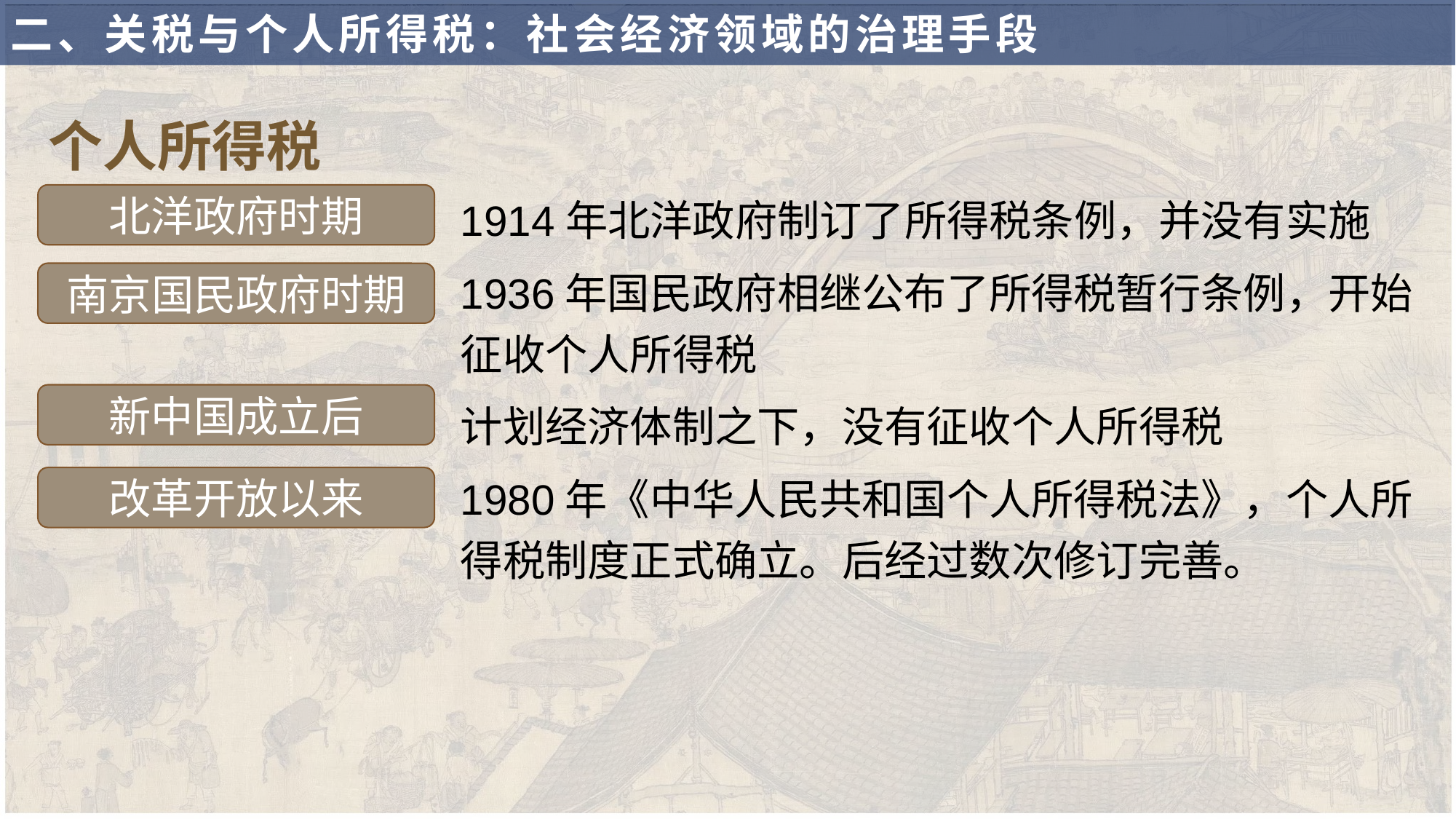

# 二、关税与个人所得税：社会经济领域的治理手段
个人所得税
1914年北洋政府制订了所得税条例，并没有实施
北洋政府时期
1936年国民政府相继公布了所得税暂行条例，开始征收个人所得税
南京国民政府时期
计划经济体制之下，没有征收个人所得税
新中国成立后
1980年《中华人民共和国个人所得税法》，个人所得税制度正式确立。后经过数次修订完善。
改革开放以来